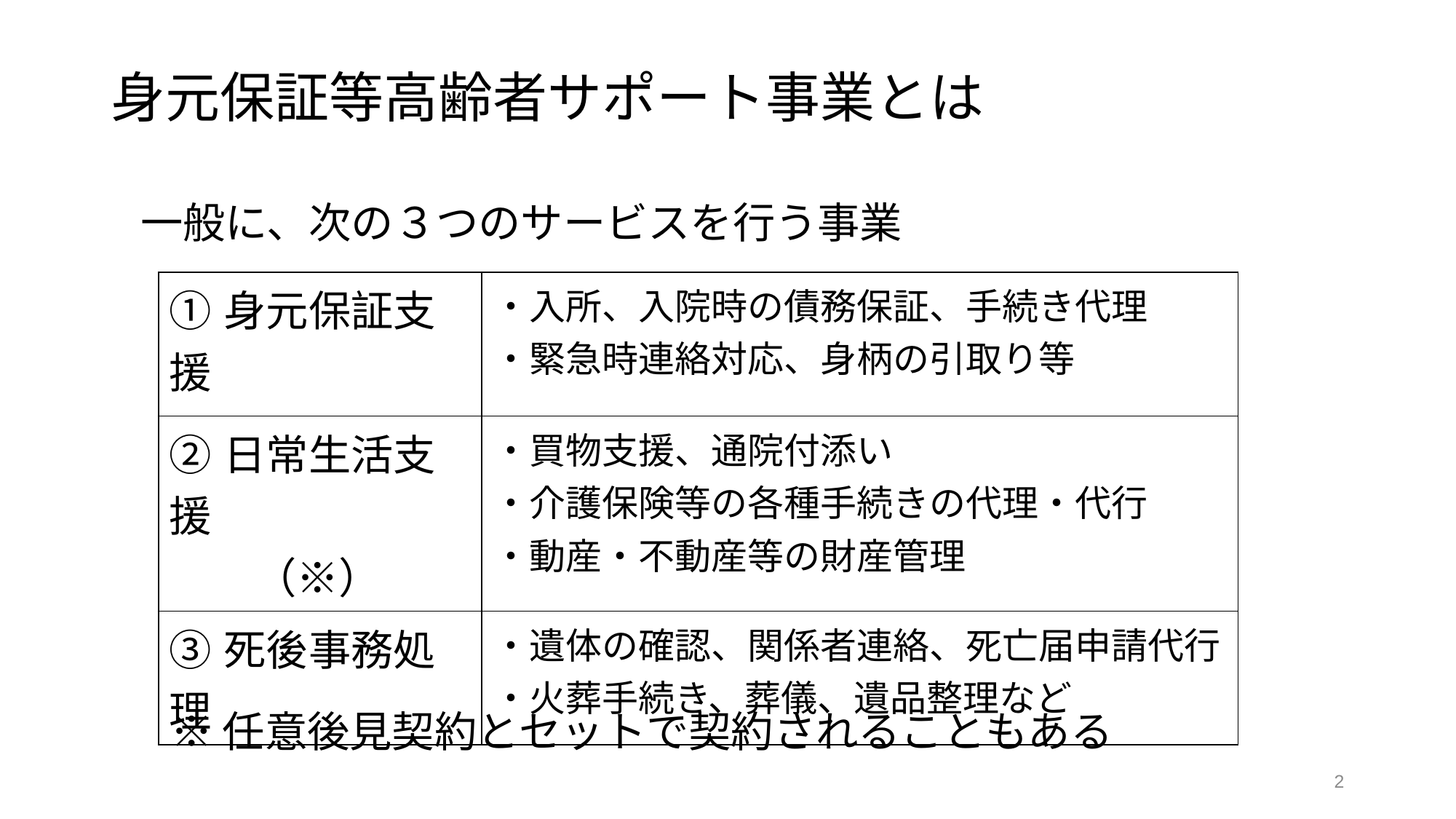

# 身元保証等高齢者サポート事業とは

　一般に、次の３つのサービスを行う事業

　　※ 任意後見契約とセットで契約されることもある

| ①身元保証支援 | ・入所、入院時の債務保証、手続き代理 ・緊急時連絡対応、身柄の引取り等 |
| --- | --- |
| ②日常生活支援 　　（※） | ・買物支援、通院付添い ・介護保険等の各種手続きの代理・代行 ・動産・不動産等の財産管理 |
| ③死後事務処理 | ・遺体の確認、関係者連絡、死亡届申請代行 ・火葬手続き、葬儀、遺品整理など |
2